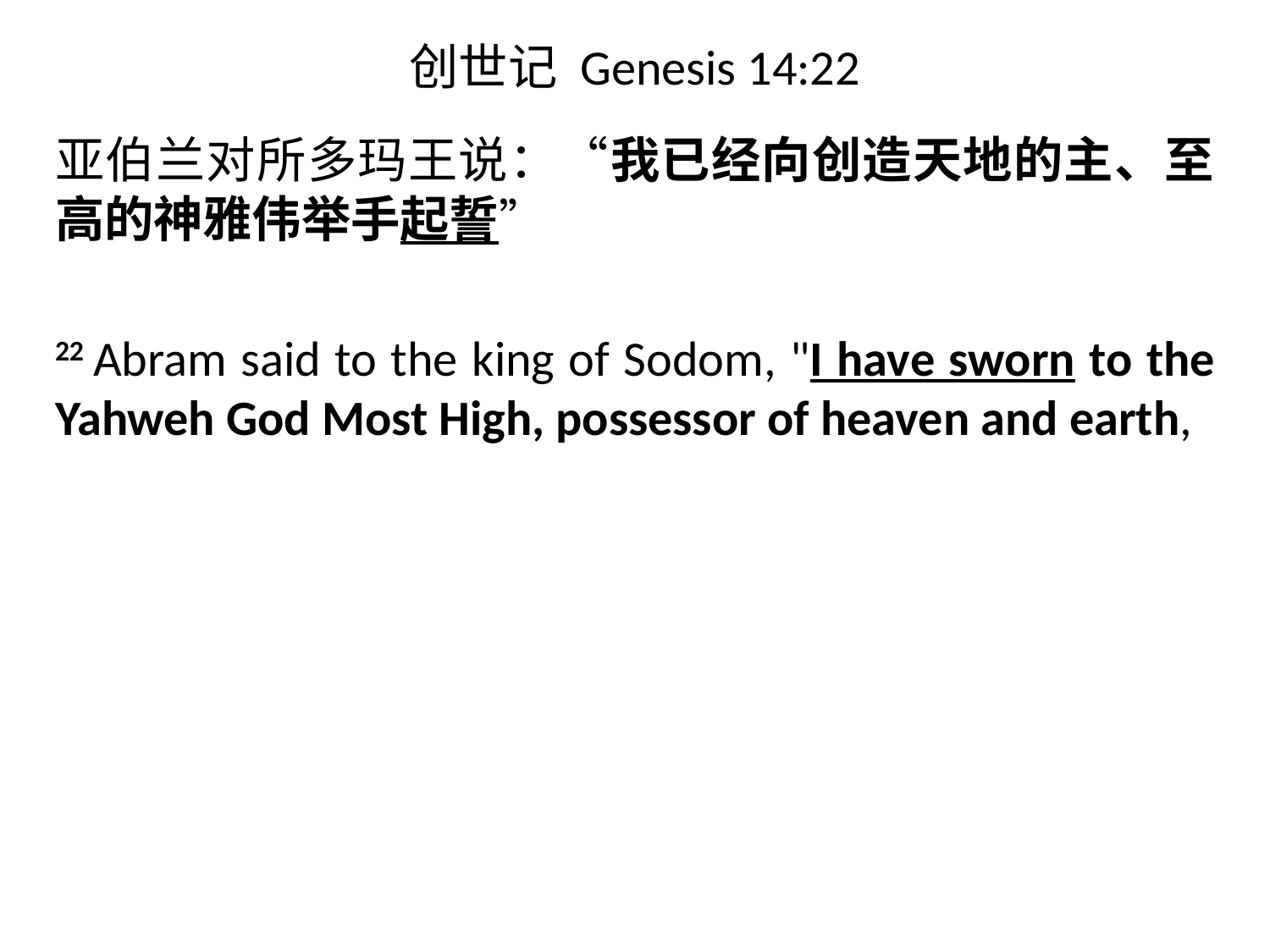

# 创世记 Genesis 14:22
亚伯兰对所多玛王说：“我已经向创造天地的主、至高的神雅伟举手起誓”

22 ​Abram said to the king of Sodom, "I have sworn to the Yahweh God Most High, possessor of heaven and earth,